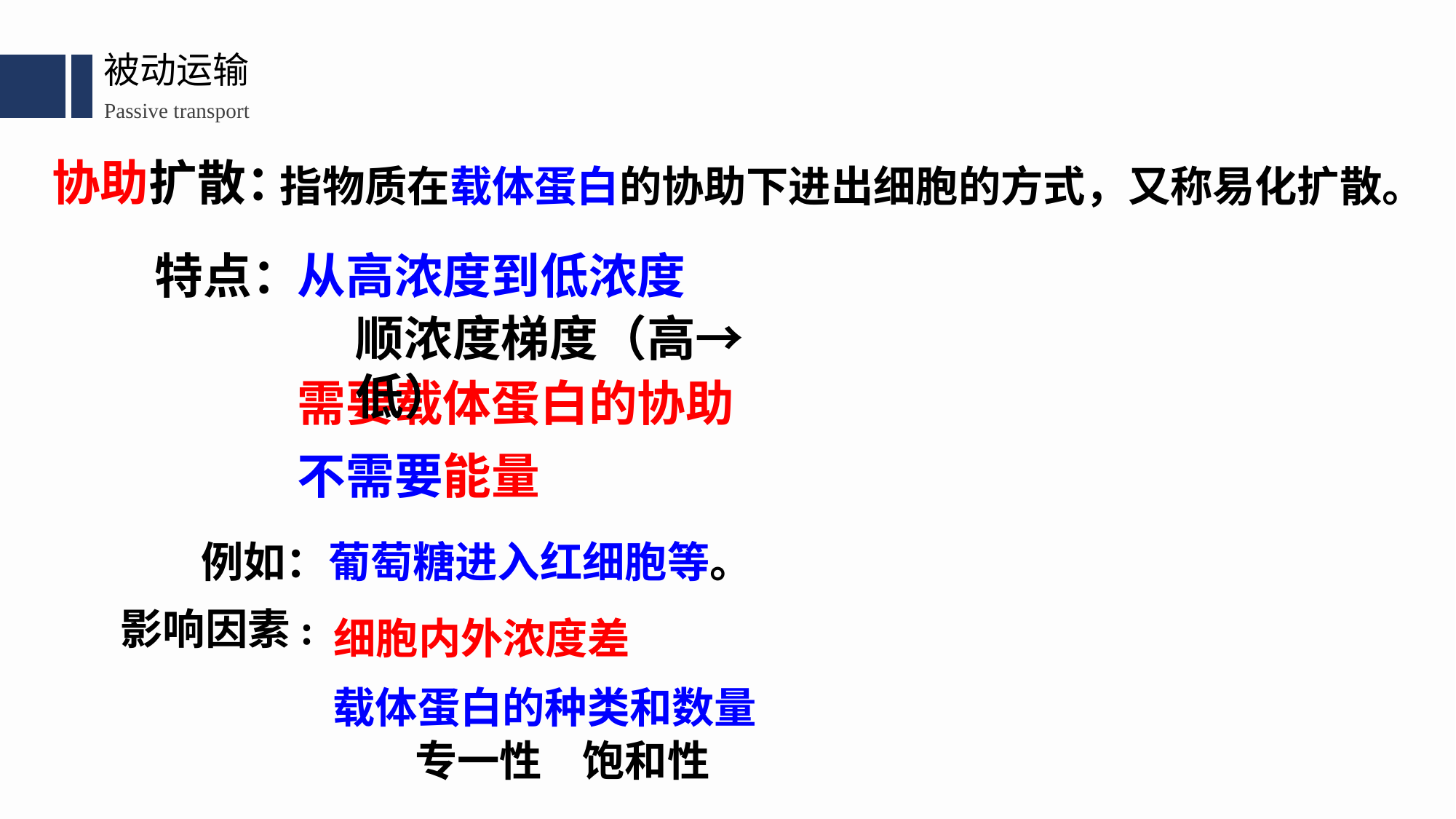

被动运输
Passive transport

协助扩散：
指物质在载体蛋白的协助下进出细胞的方式，又称易化扩散。
特点：
从高浓度到低浓度
顺浓度梯度（高→低）
需要载体蛋白的协助
不需要能量
例如：葡萄糖进入红细胞等。
影响因素:
细胞内外浓度差
载体蛋白的种类和数量
专一性
饱和性